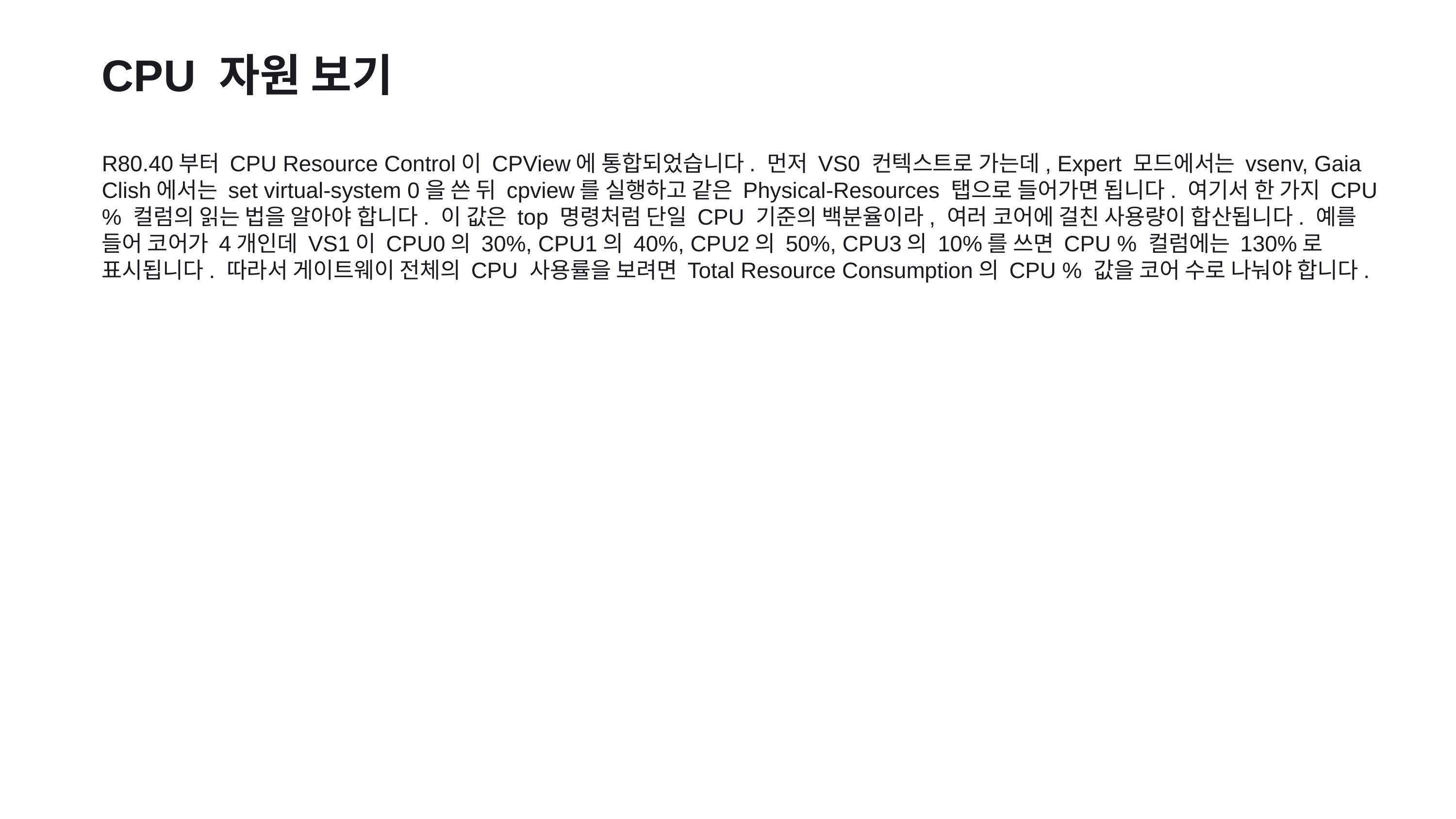

CPU 자원 보기
R80.40부터 CPU Resource Control이 CPView에 통합되었습니다. 먼저 VS0 컨텍스트로 가는데, Expert 모드에서는 vsenv, Gaia Clish에서는 set virtual-system 0을 쓴 뒤 cpview를 실행하고 같은 Physical-Resources 탭으로 들어가면 됩니다. 여기서 한 가지 CPU % 컬럼의 읽는 법을 알아야 합니다. 이 값은 top 명령처럼 단일 CPU 기준의 백분율이라, 여러 코어에 걸친 사용량이 합산됩니다. 예를 들어 코어가 4개인데 VS1이 CPU0의 30%, CPU1의 40%, CPU2의 50%, CPU3의 10%를 쓰면 CPU % 컬럼에는 130%로 표시됩니다. 따라서 게이트웨이 전체의 CPU 사용률을 보려면 Total Resource Consumption의 CPU % 값을 코어 수로 나눠야 합니다.